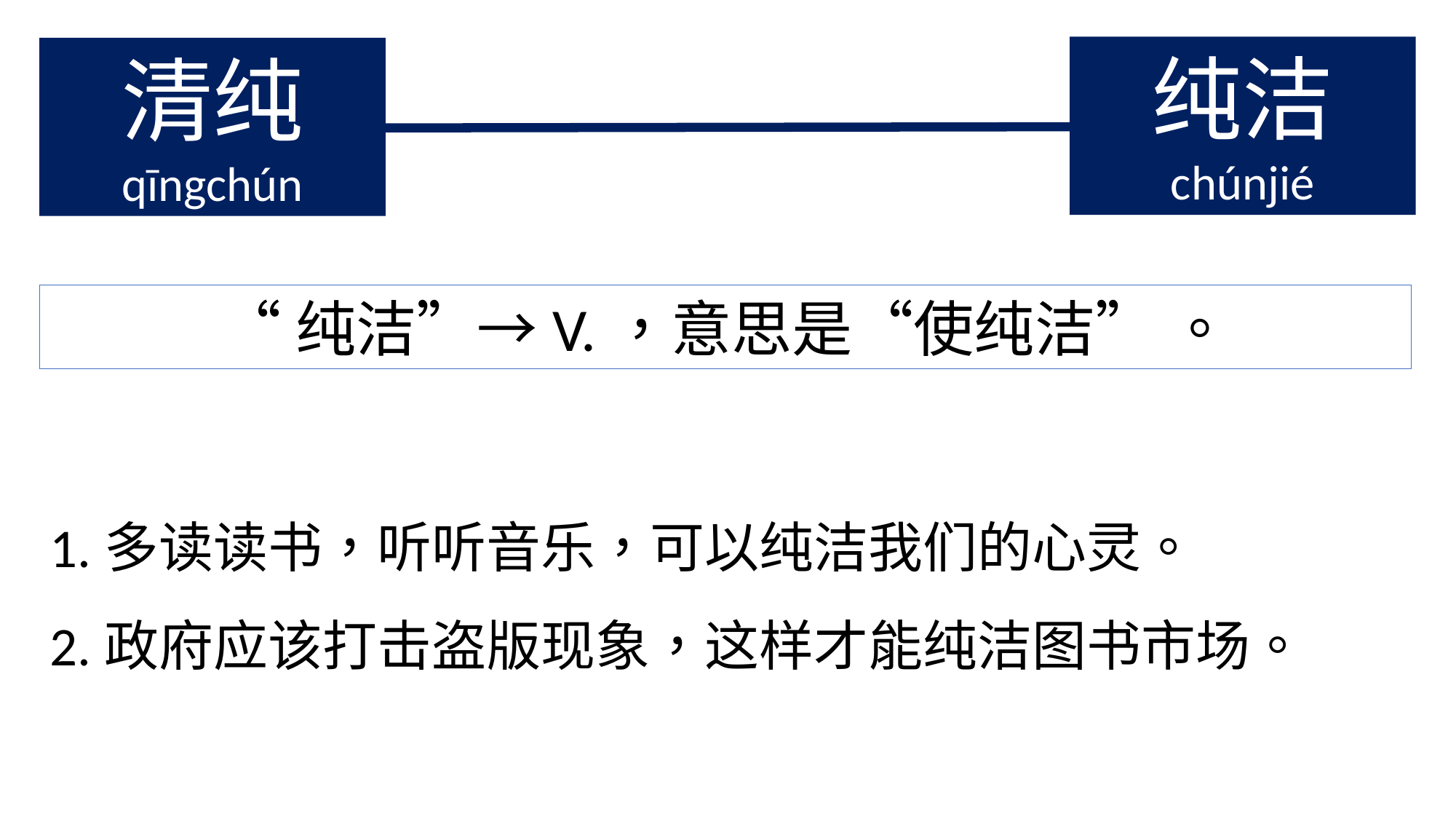

纯洁
chúnjié
清纯
qīngchún
“纯洁”→V.，意思是“使纯洁” 。
1.多读读书，听听音乐，可以纯洁我们的心灵。
2.政府应该打击盗版现象，这样才能纯洁图书市场。